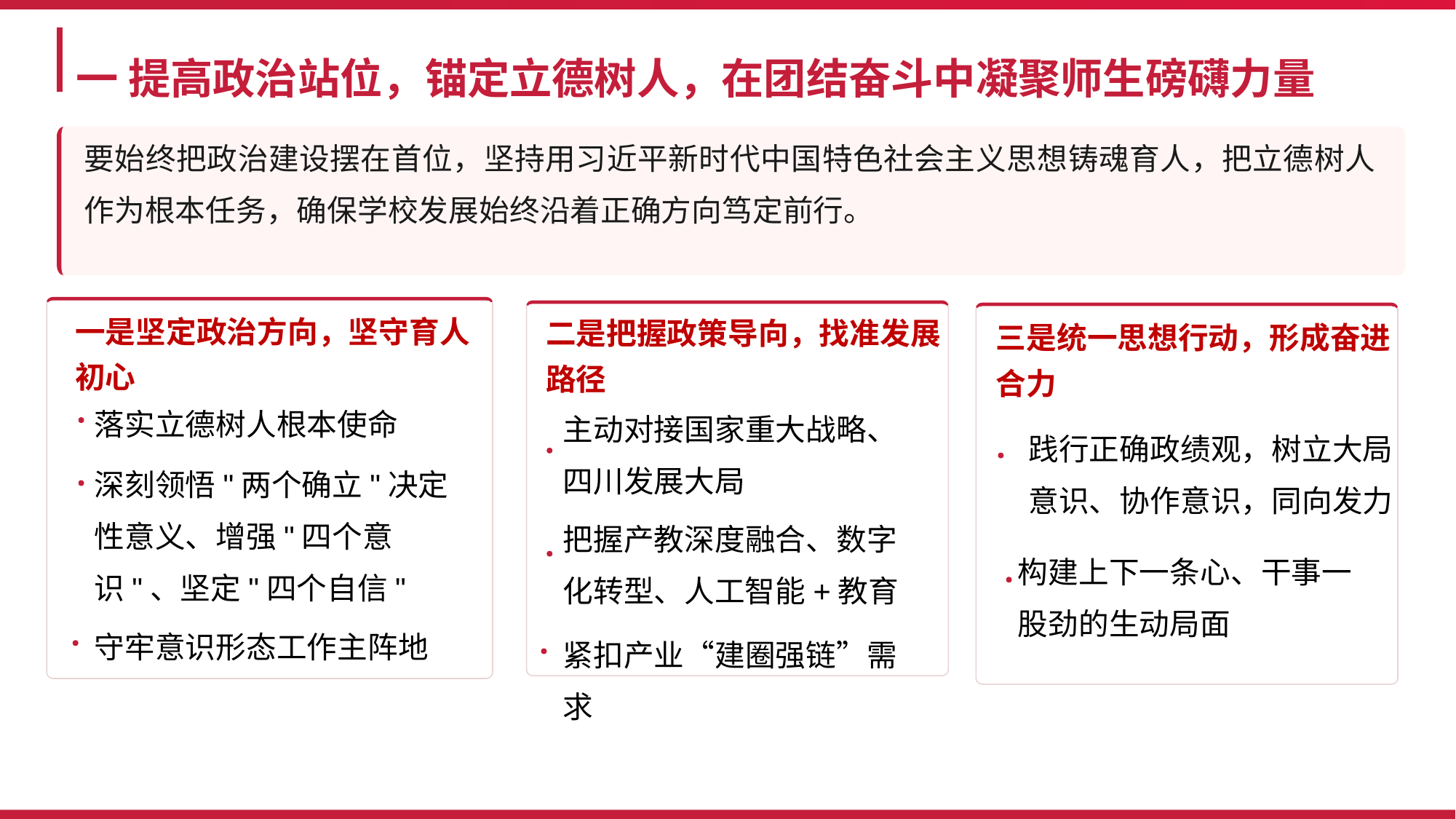

一 提高政治站位，锚定立德树人，在团结奋斗中凝聚师生磅礴力量
要始终把政治建设摆在首位，坚持用习近平新时代中国特色社会主义思想铸魂育人，把立德树人作为根本任务，确保学校发展始终沿着正确方向笃定前行。

一是坚定政治方向，坚守育人初心
二是把握政策导向，找准发展路径
三是统一思想行动，形成奋进合力
落实立德树人根本使命
主动对接国家重大战略、四川发展大局
践行正确政绩观，树立大局意识、协作意识，同向发力

深刻领悟"两个确立"决定性意义、增强"四个意识"、坚定"四个自信"

把握产教深度融合、数字化转型、人工智能+教育

构建上下一条心、干事一股劲的生动局面

守牢意识形态工作主阵地
紧扣产业“建圈强链”需求